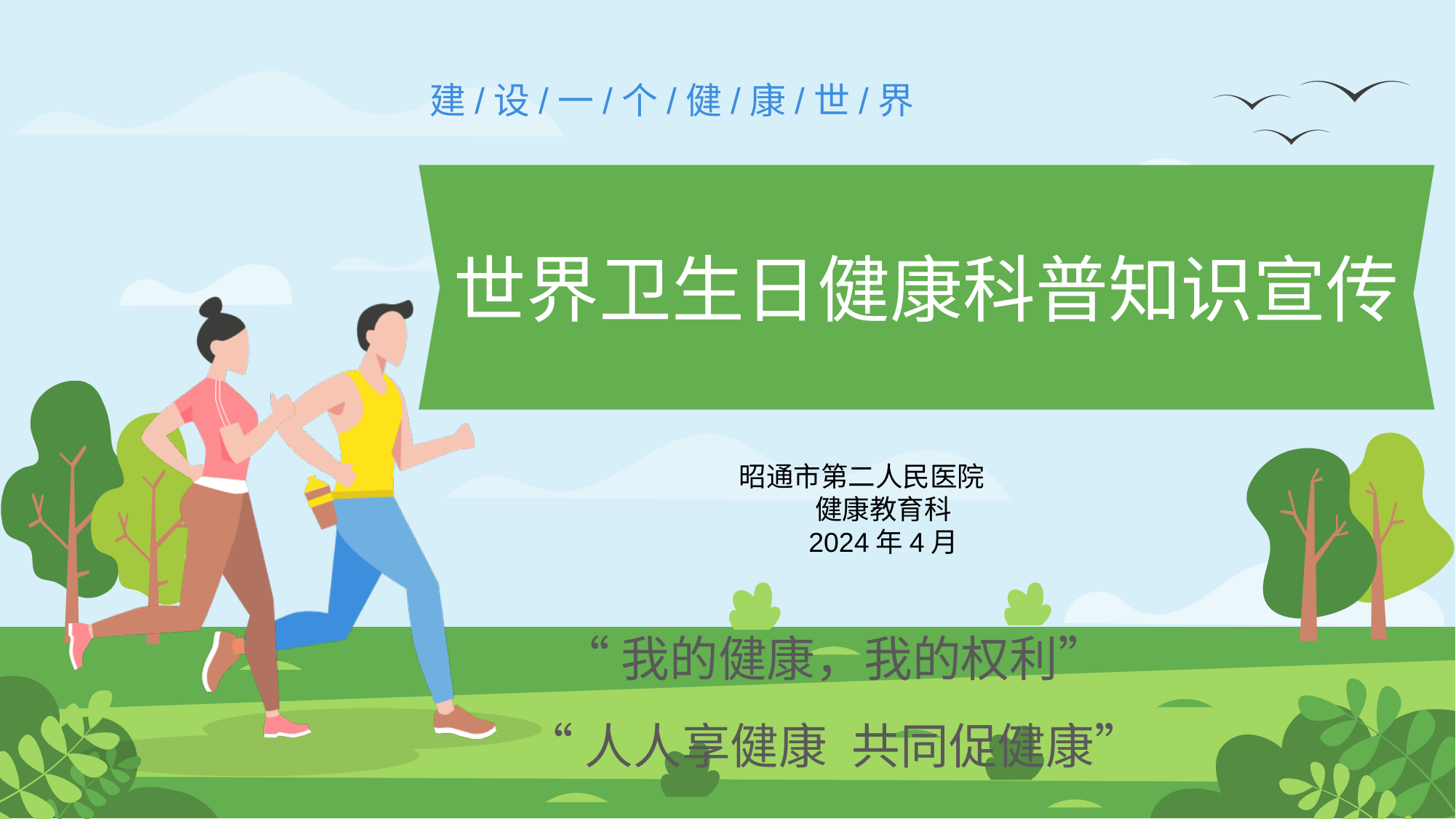

建/设/一/个/健/康/世/界
世界卫生日健康科普知识宣传
昭通市第二人民医院
健康教育科
2024年4月
“我的健康，我的权利”
“人人享健康 共同促健康”